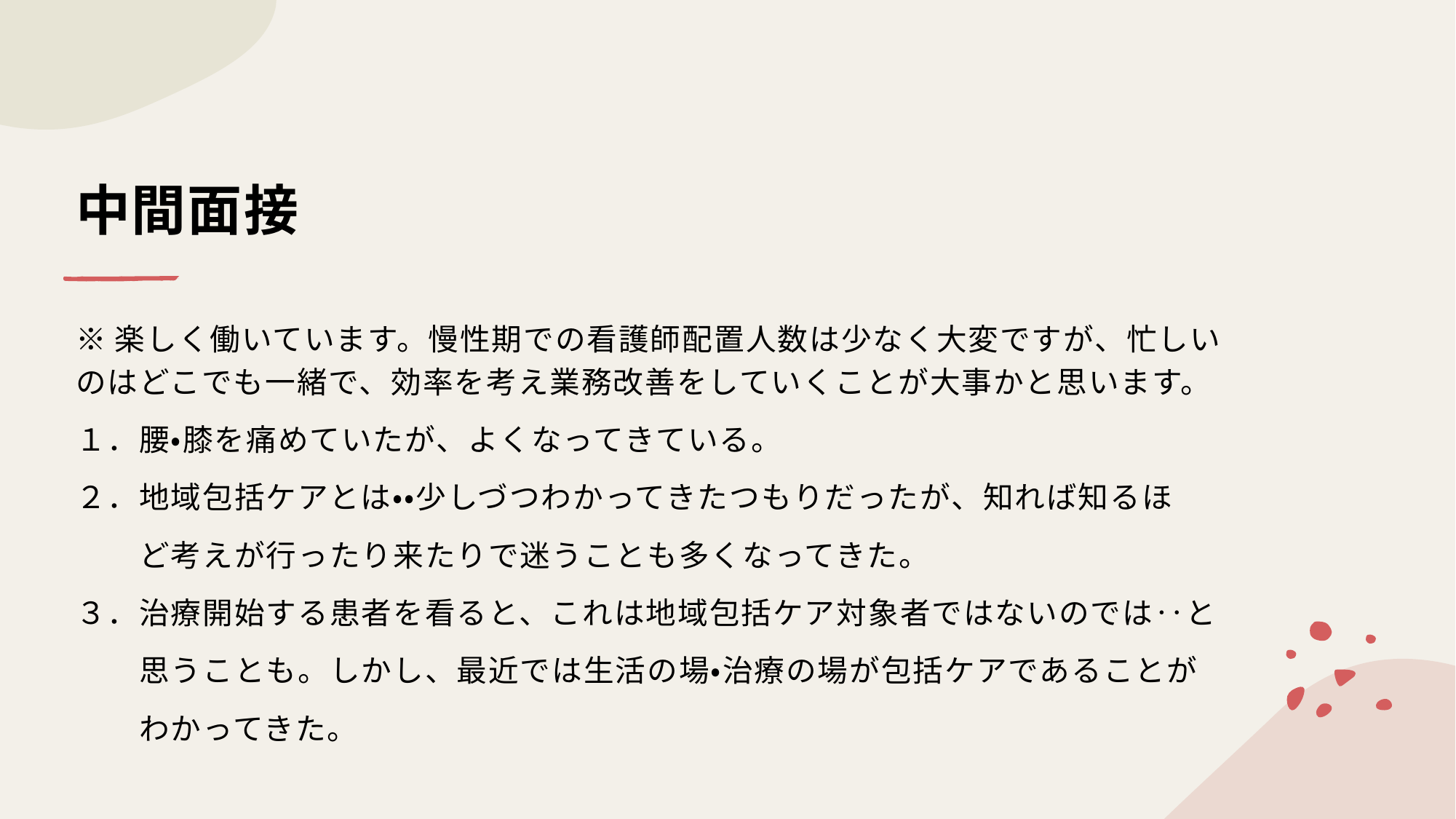

# 中間面接
※楽しく働いています。慢性期での看護師配置人数は少なく大変ですが、忙しいのはどこでも一緒で、効率を考え業務改善をしていくことが大事かと思います。
１．腰・膝を痛めていたが、よくなってきている。
２．地域包括ケアとは・・少しづつわかってきたつもりだったが、知れば知るほ
　　ど考えが行ったり来たりで迷うことも多くなってきた。
３．治療開始する患者を看ると、これは地域包括ケア対象者ではないのでは‥と
　　思うことも。しかし、最近では生活の場・治療の場が包括ケアであることが
　　わかってきた。